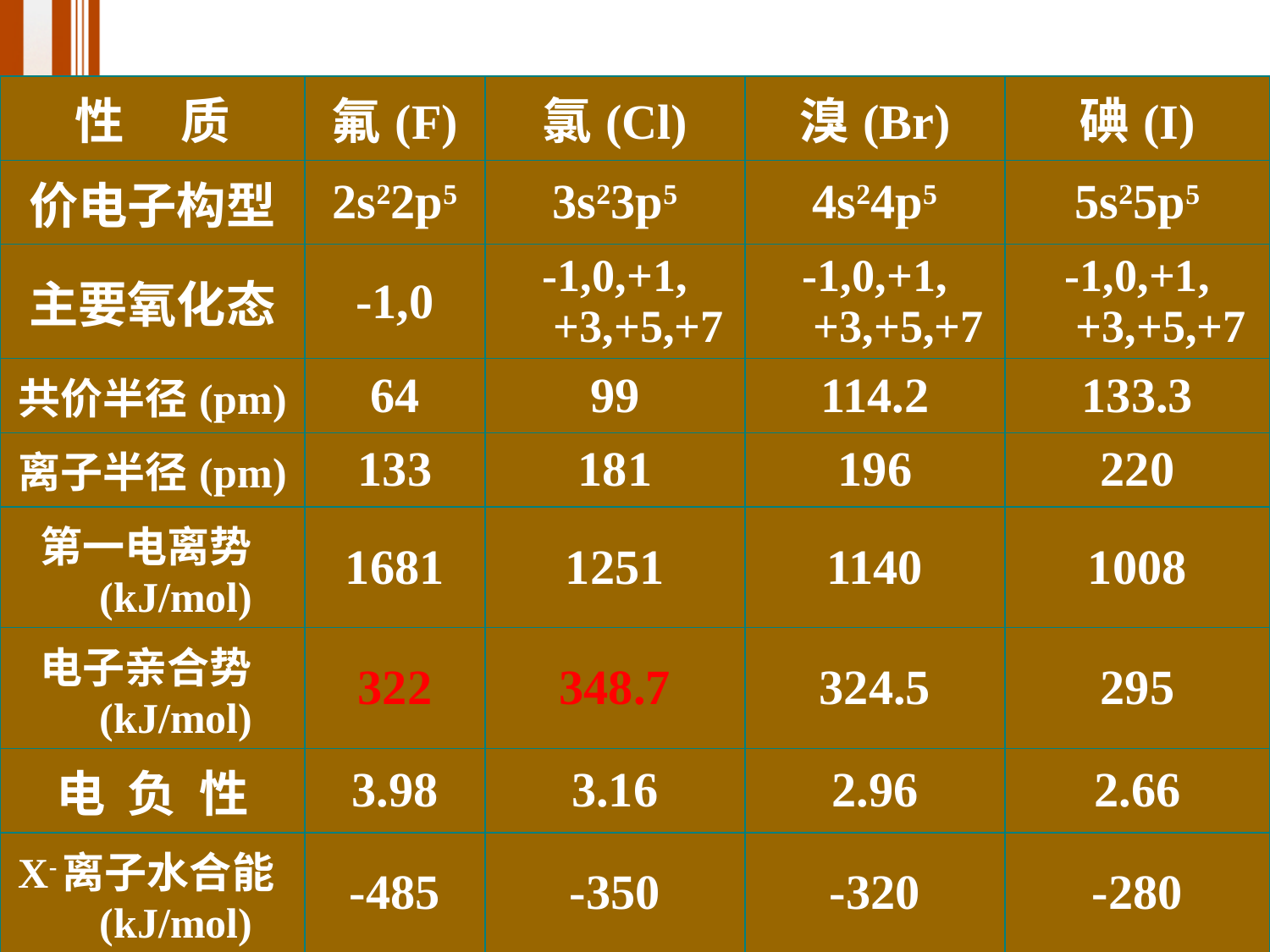

| 性     质 | 氟(F) | 氯(Cl) | 溴(Br) | 碘(I) |
| --- | --- | --- | --- | --- |
| 价电子构型 | 2s22p5 | 3s23p5 | 4s24p5 | 5s25p5 |
| 主要氧化态 | -1,0 | -1,0,+1, +3,+5,+7 | -1,0,+1, +3,+5,+7 | -1,0,+1, +3,+5,+7 |
| 共价半径(pm) | 64 | 99 | 114.2 | 133.3 |
| 离子半径(pm) | 133 | 181 | 196 | 220 |
| 第一电离势(kJ/mol) | 1681 | 1251 | 1140 | 1008 |
| 电子亲合势(kJ/mol) | 322 | 348.7 | 324.5 | 295 |
| 电  负  性 | 3.98 | 3.16 | 2.96 | 2.66 |
| X-离子水合能(kJ/mol) | -485 | -350 | -320 | -280 |